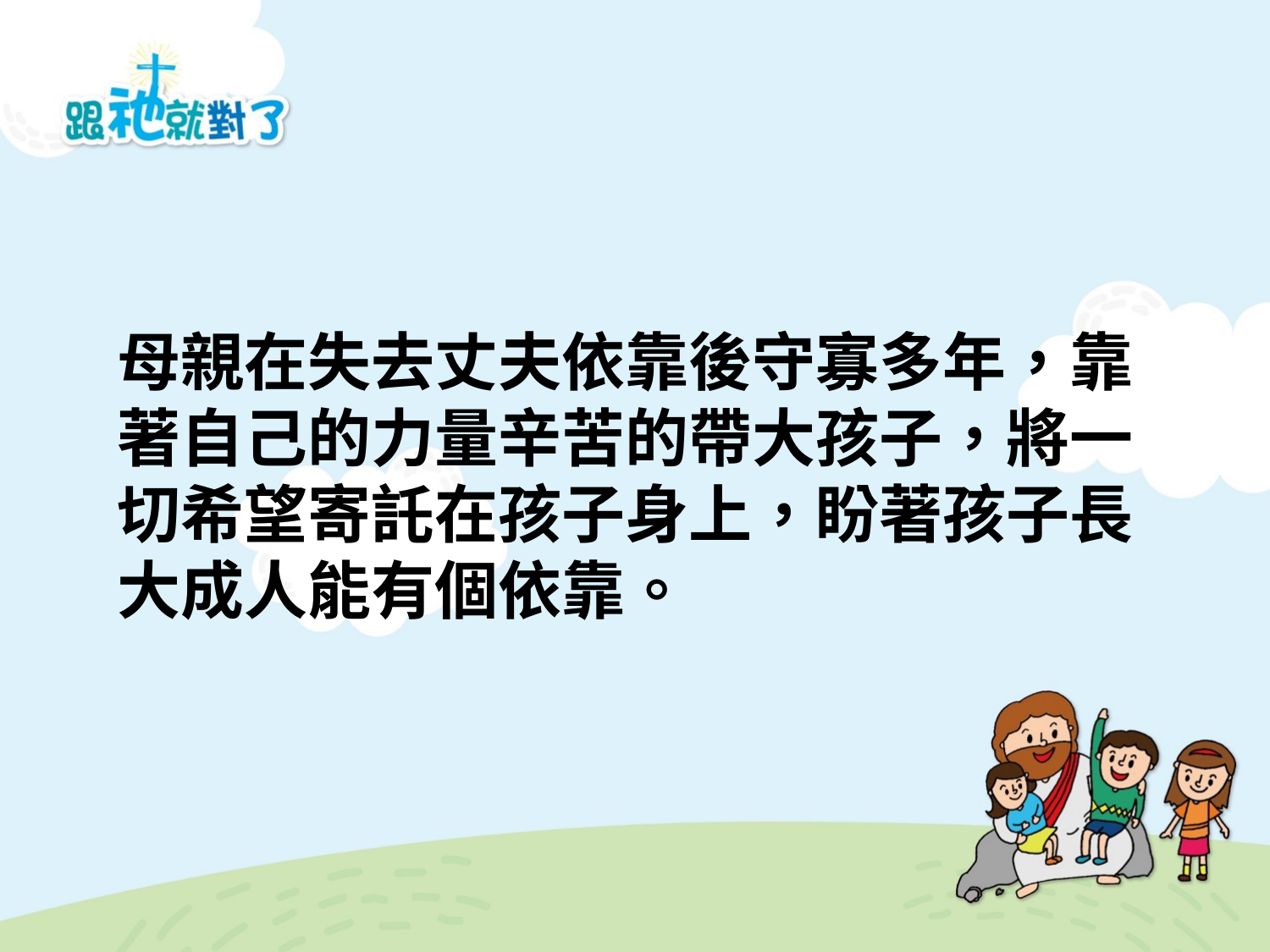

母親在失去丈夫依靠後守寡多年，靠著自己的力量辛苦的帶大孩子，將一切希望寄託在孩子身上，盼著孩子長大成人能有個依靠。